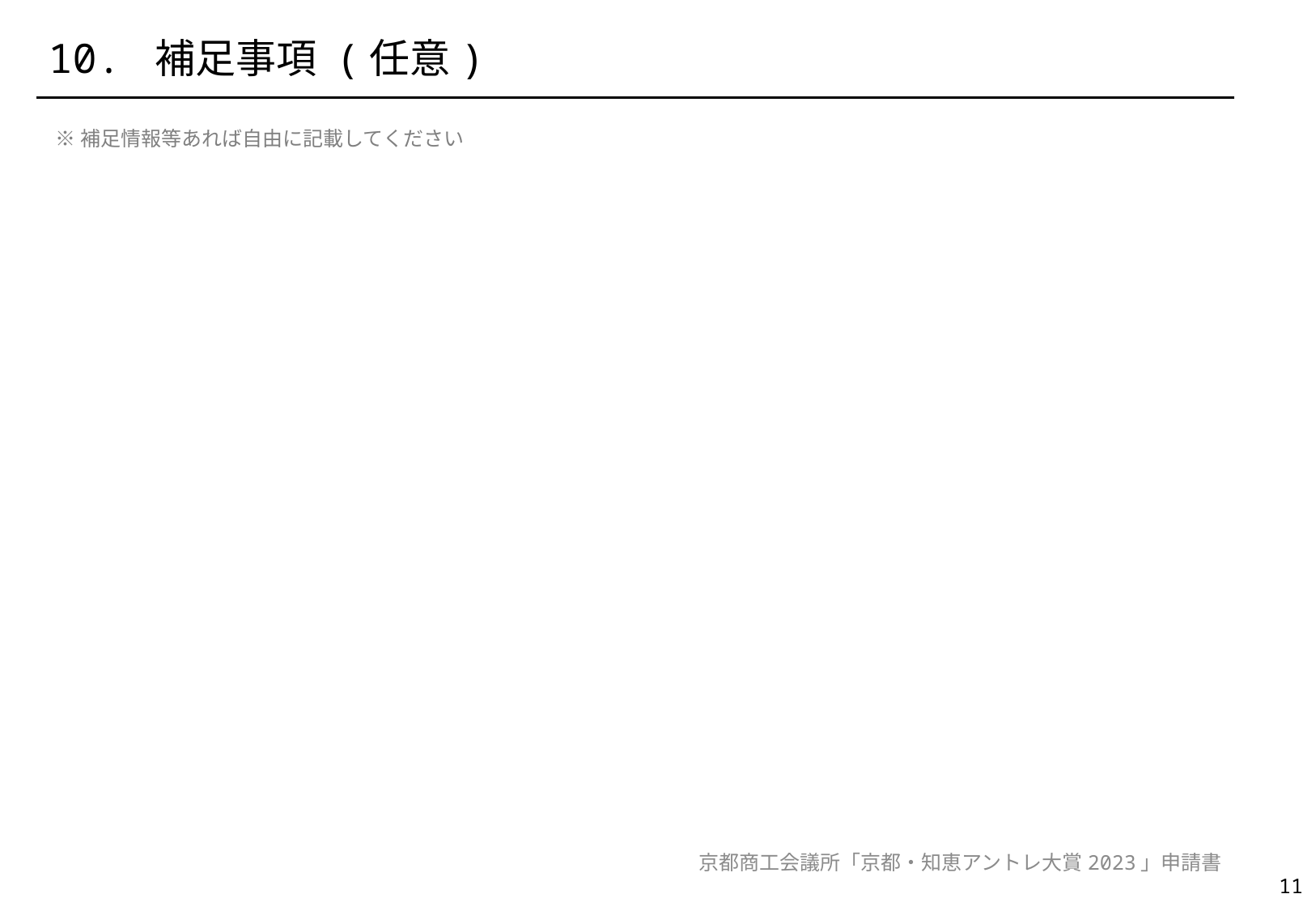

10. 補足事項 (任意)
※補足情報等あれば自由に記載してください
京都商工会議所「京都・知恵アントレ大賞2023」申請書
11